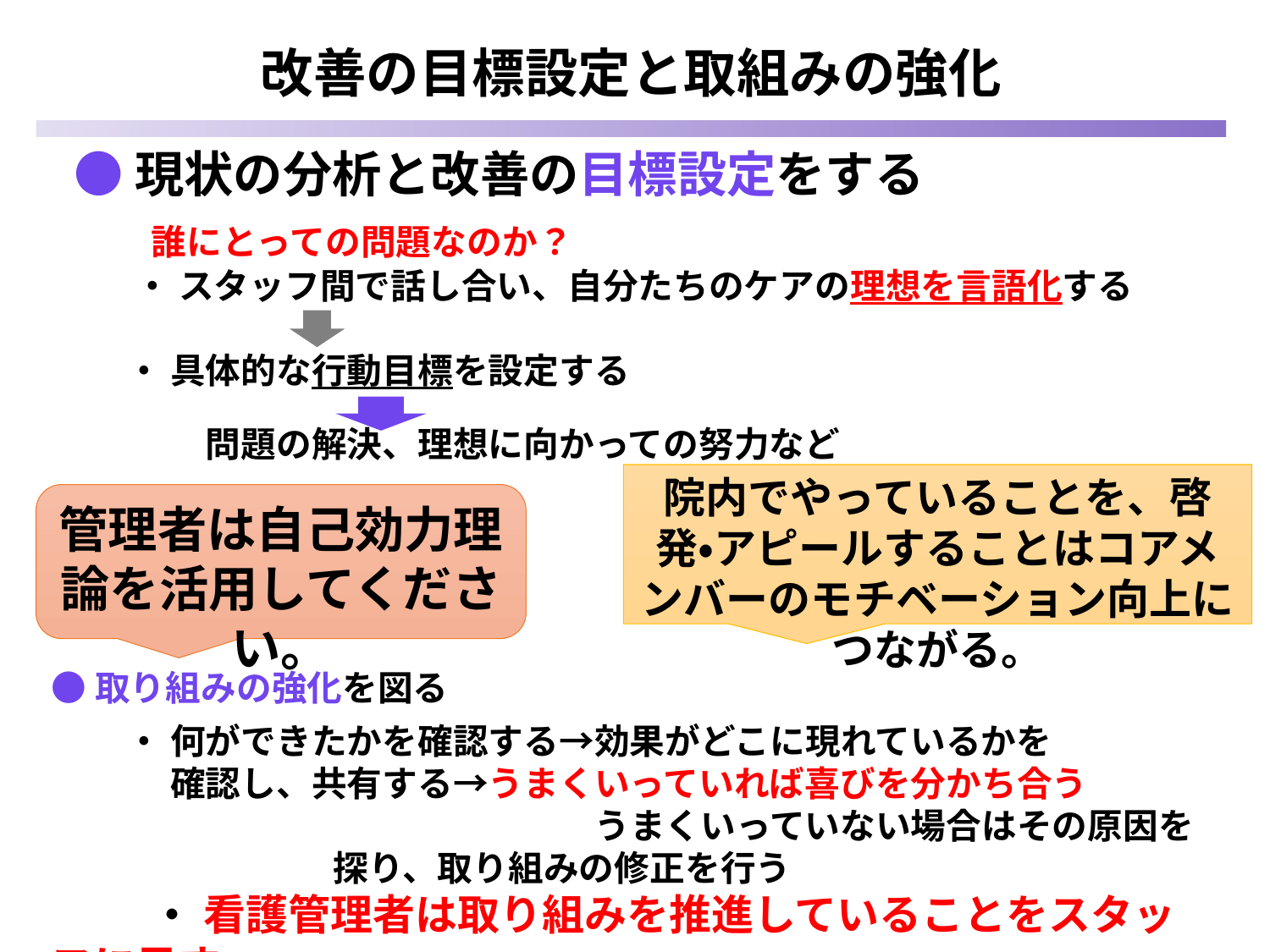

# 改善の目標設定と取組みの強化

  ●現状の分析と改善の目標設定をする
    　 誰にとっての問題なのか？
     　・ スタッフ間で話し合い、自分たちのケアの理想を言語化する
　     ・ 具体的な行動目標を設定する
　　　      問題の解決、理想に向かっての努力など

●取り組みの強化を図る
　     ・ 何ができたかを確認する→効果がどこに現れているかを
　      　確認し、共有する→うまくいっていれば喜びを分かち合う
　　　　　　　　　　　　　      　うまくいっていない場合はその原因を
                                  探り、取り組みの修正を行う
     　・ 看護管理者は取り組みを推進していることをスタッフに示す

院内でやっていることを、啓発・アピールすることはコアメンバーのモチベーション向上につながる。
管理者は自己効力理論を活用してください。